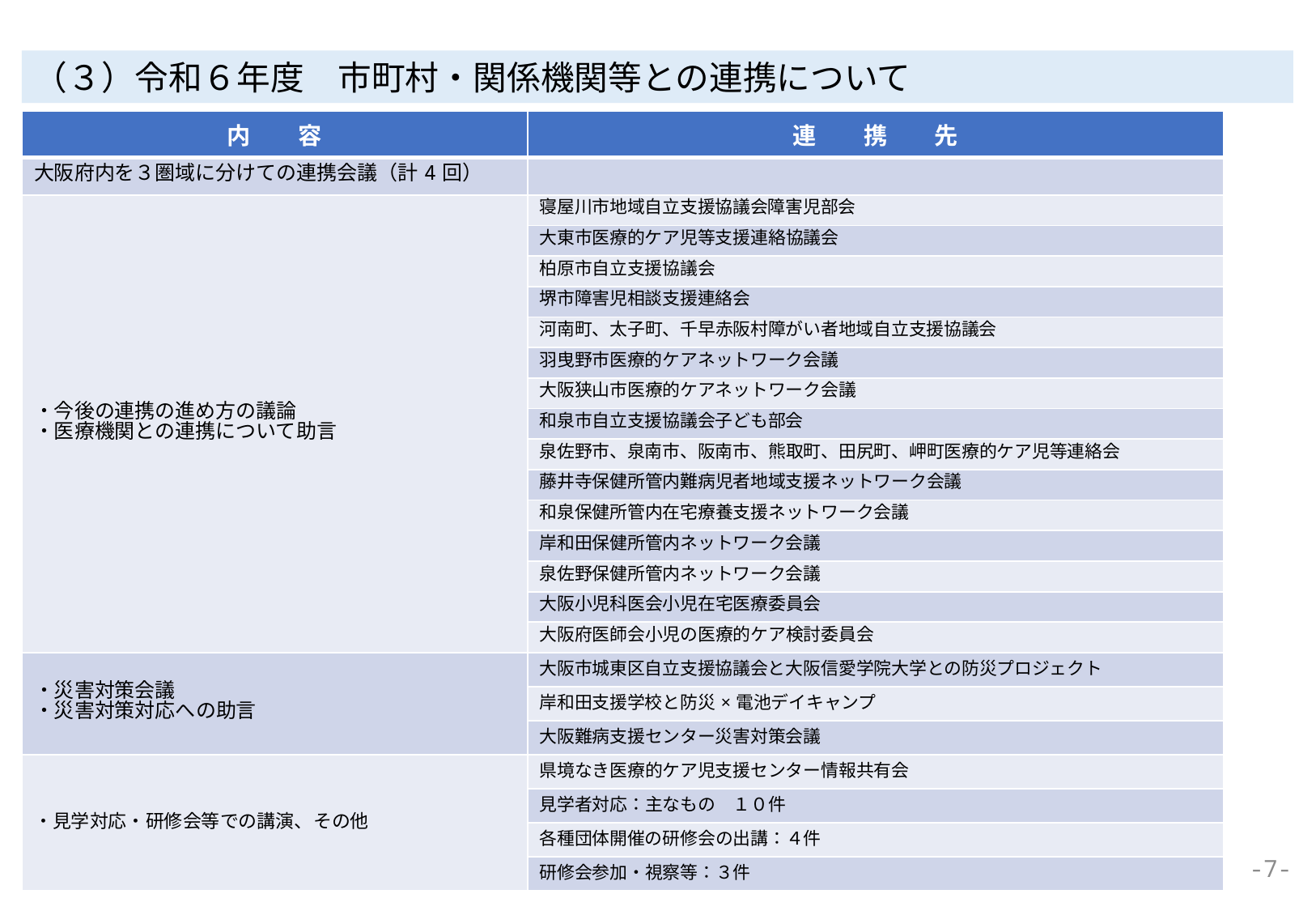

（３）令和６年度　市町村・関係機関等との連携について
| 内　　容 | 連　　携　　先 |
| --- | --- |
| 大阪府内を３圏域に分けての連携会議（計4回） |  |
| ・今後の連携の進め方の議論 ・医療機関との連携について助言 | 寝屋川市地域自立支援協議会障害児部会 |
|  | 大東市医療的ケア児等支援連絡協議会 |
|  | 柏原市自立支援協議会 |
|  | 堺市障害児相談支援連絡会 |
|  | 河南町、太子町、千早赤阪村障がい者地域自立支援協議会 |
|  | 羽曳野市医療的ケアネットワーク会議 |
|  | 大阪狭山市医療的ケアネットワーク会議 |
|  | 和泉市自立支援協議会子ども部会 |
|  | 泉佐野市、泉南市、阪南市、熊取町、田尻町、岬町医療的ケア児等連絡会 |
|  | 藤井寺保健所管内難病児者地域支援ネットワーク会議 |
|  | 和泉保健所管内在宅療養支援ネットワーク会議 |
|  | 岸和田保健所管内ネットワーク会議 |
|  | 泉佐野保健所管内ネットワーク会議 |
|  | 大阪小児科医会小児在宅医療委員会 |
|  | 大阪府医師会小児の医療的ケア検討委員会 |
| ・災害対策会議 ・災害対策対応への助言 | 大阪市城東区自立支援協議会と大阪信愛学院大学との防災プロジェクト |
|  | 岸和田支援学校と防災×電池デイキャンプ |
|  | 大阪難病支援センター災害対策会議 |
| ・見学対応・研修会等での講演、その他 | 県境なき医療的ケア児支援センター情報共有会 |
|  | 見学者対応：主なもの　１０件 |
|  | 各種団体開催の研修会の出講：４件 |
|  | 研修会参加・視察等：３件 |
-7-